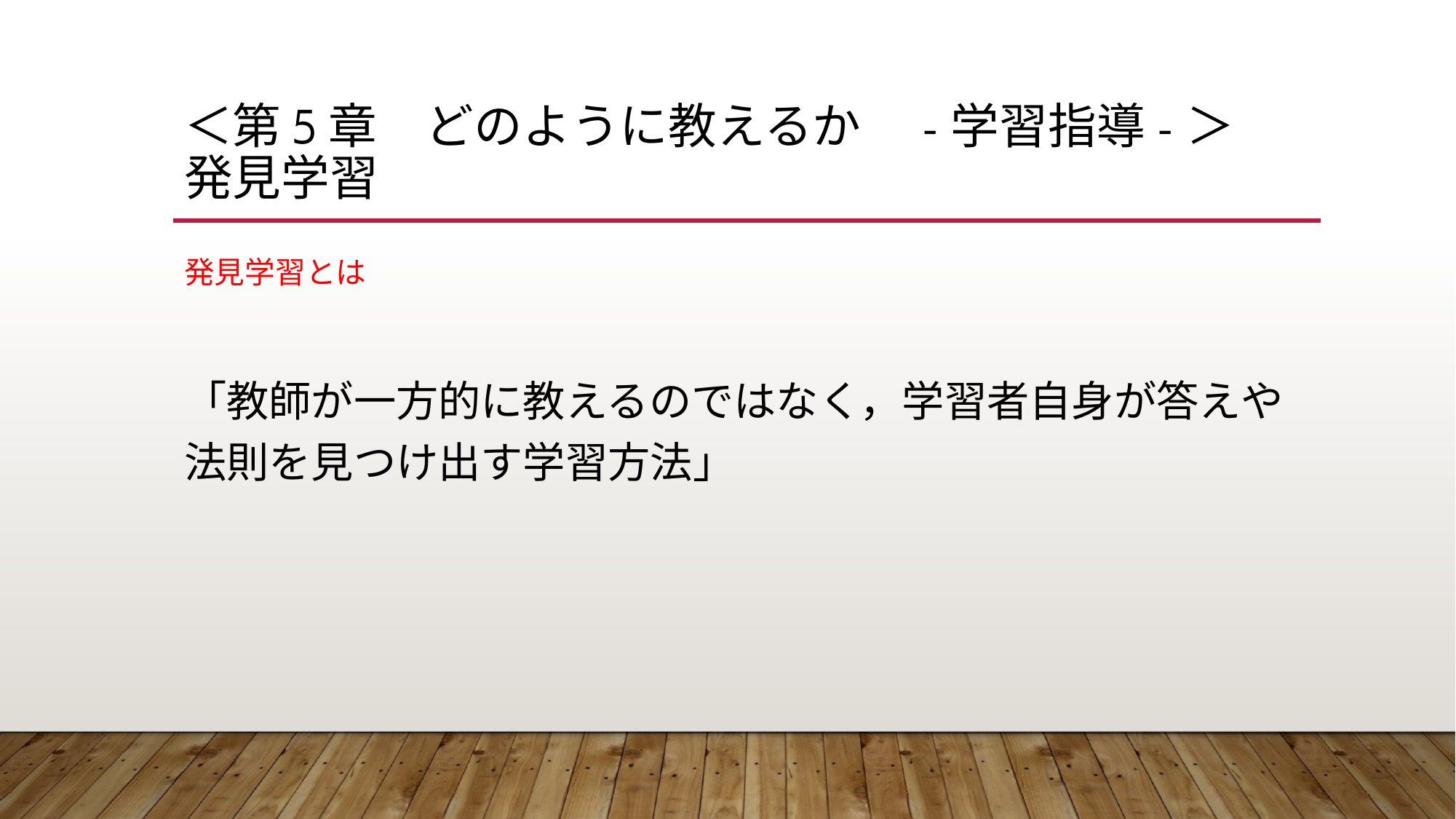

# ＜第5章　どのように教えるか　-学習指導-＞ 発見学習
発見学習とは

「教師が一方的に教えるのではなく，学習者自身が答えや法則を見つけ出す学習方法」